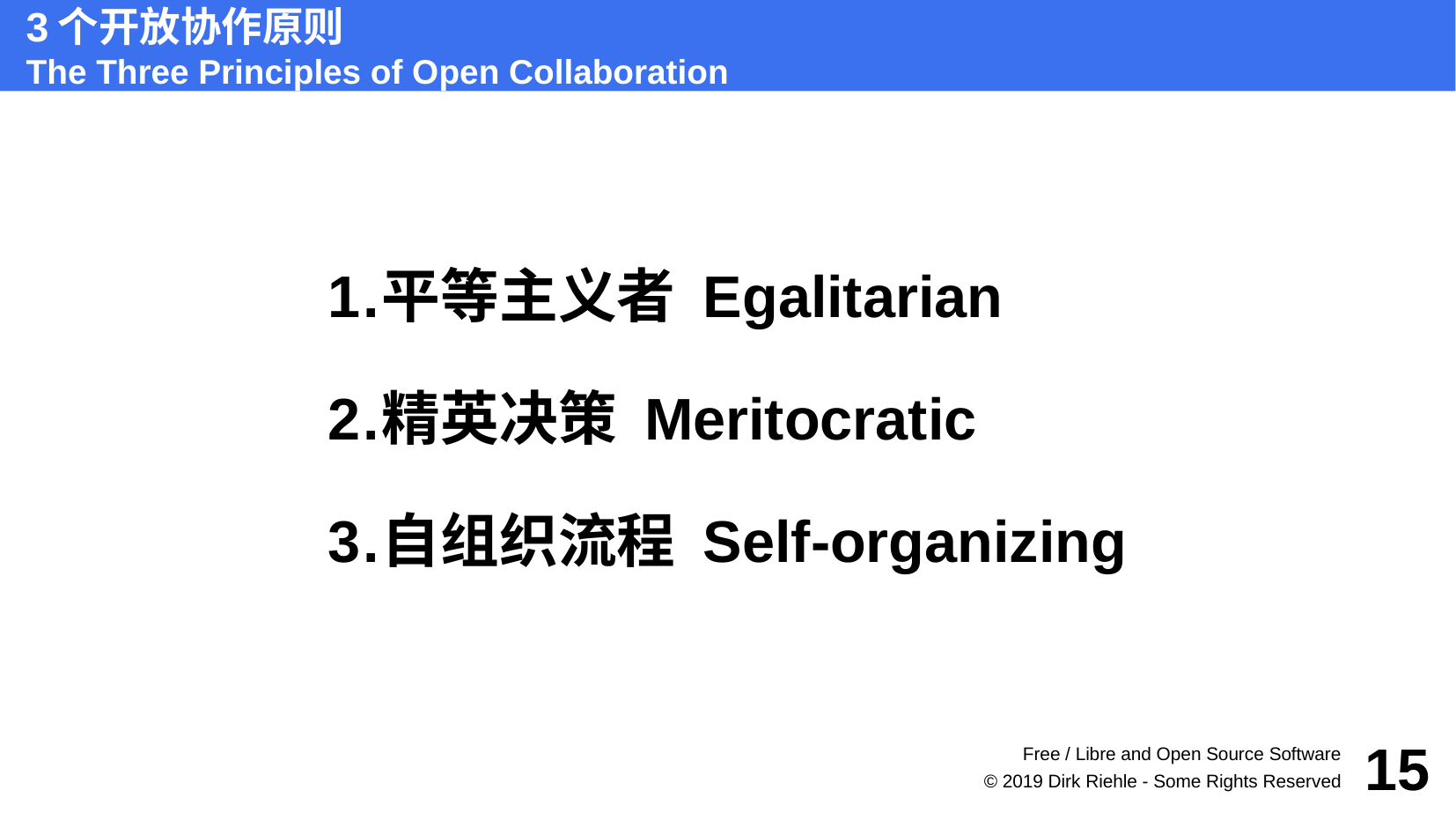

3个开放协作原则
The Three Principles of Open Collaboration
平等主义者 Egalitarian
精英决策 Meritocratic
自组织流程 Self-organizing
Free / Libre and Open Source Software
15
© 2019 Dirk Riehle - Some Rights Reserved